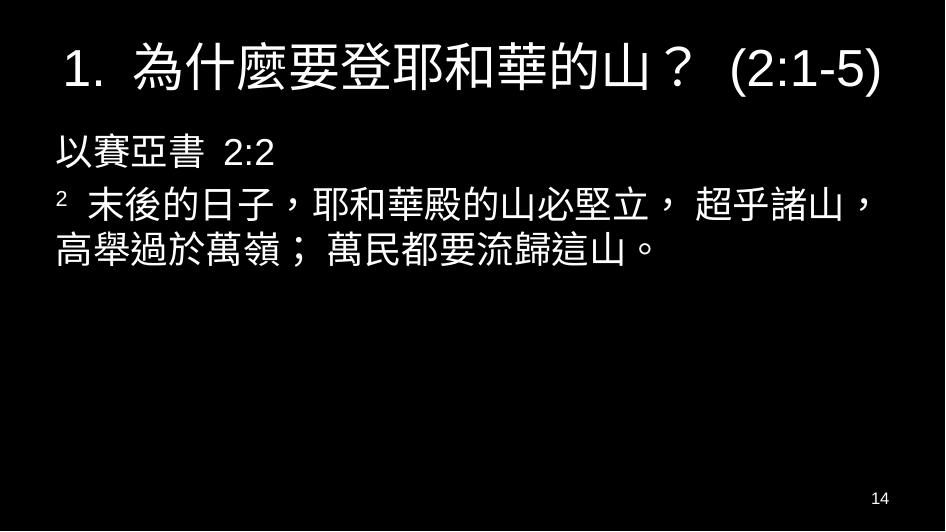

# 1. 為什麼要登耶和華的山？ (2:1-5)
以賽亞書 2:2
2 末後的日子，耶和華殿的山必堅立， 超乎諸山，高舉過於萬嶺； 萬民都要流歸這山。

14